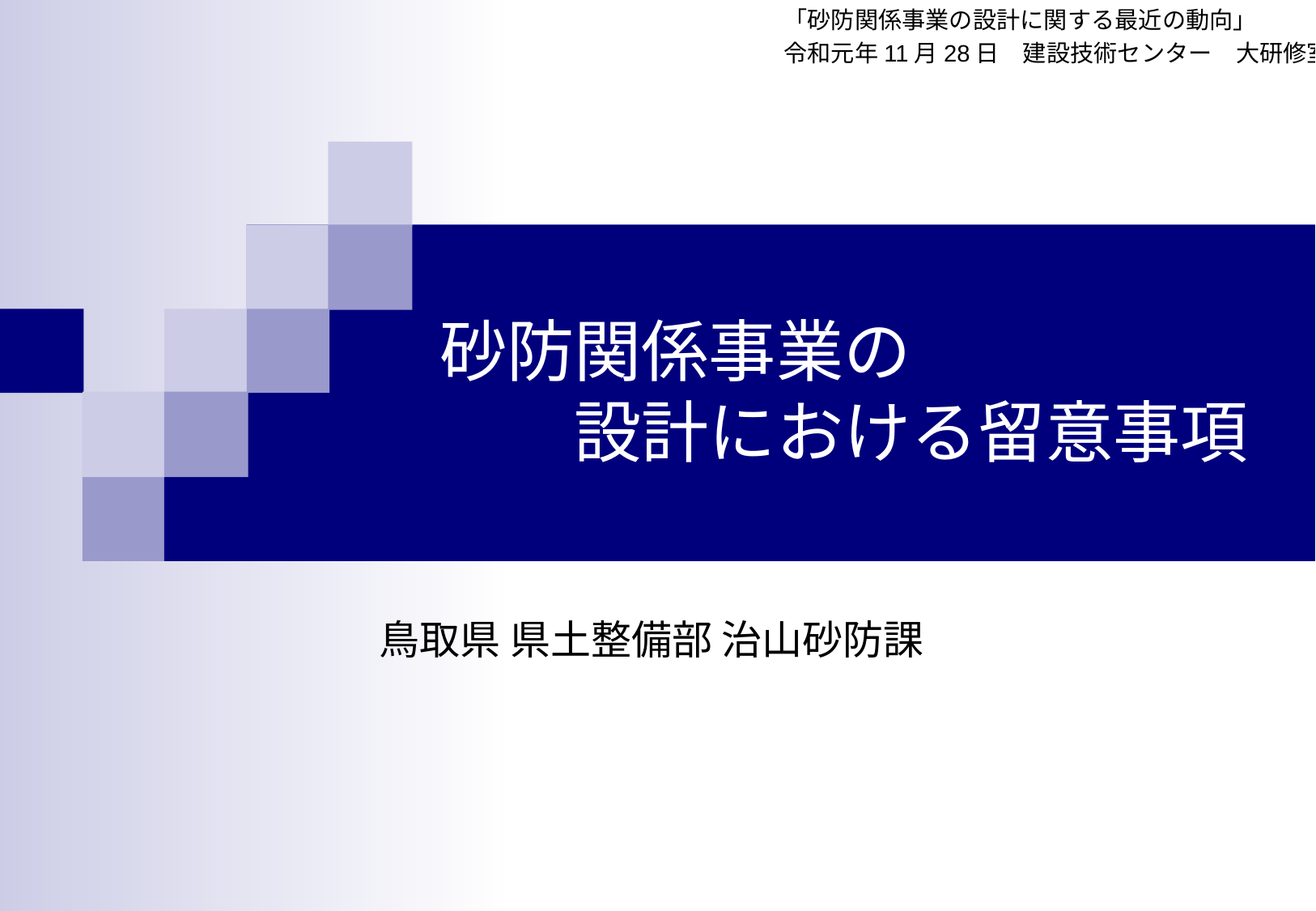

「砂防関係事業の設計に関する最近の動向」
令和元年11月28日　建設技術センター　大研修室
# 砂防関係事業の 　　設計における留意事項
鳥取県 県土整備部 治山砂防課